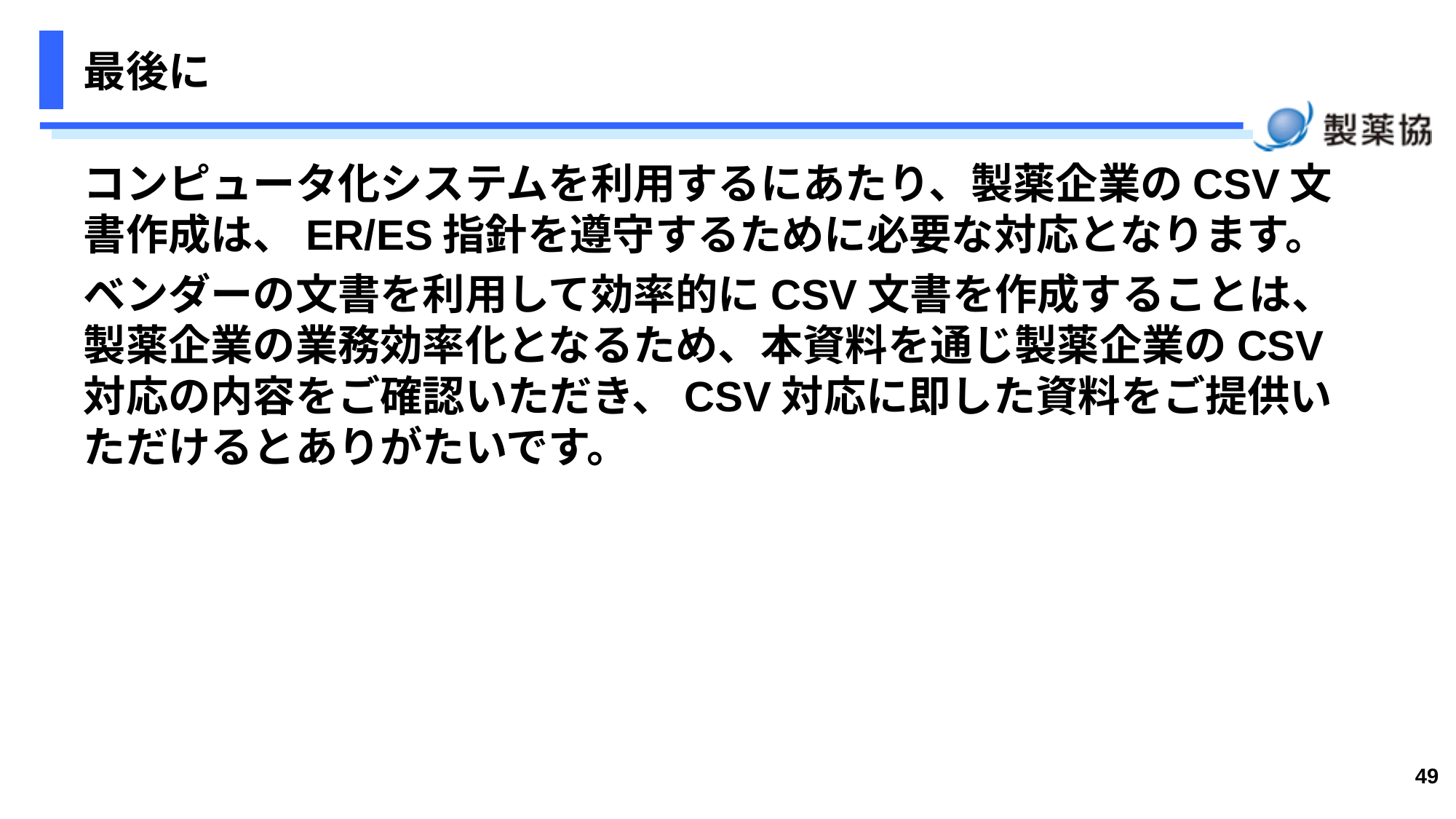

# 最後に
コンピュータ化システムを利用するにあたり、製薬企業のCSV文書作成は、ER/ES指針を遵守するために必要な対応となります。
ベンダーの文書を利用して効率的にCSV文書を作成することは、製薬企業の業務効率化となるため、本資料を通じ製薬企業のCSV対応の内容をご確認いただき、CSV対応に即した資料をご提供いただけるとありがたいです。
49